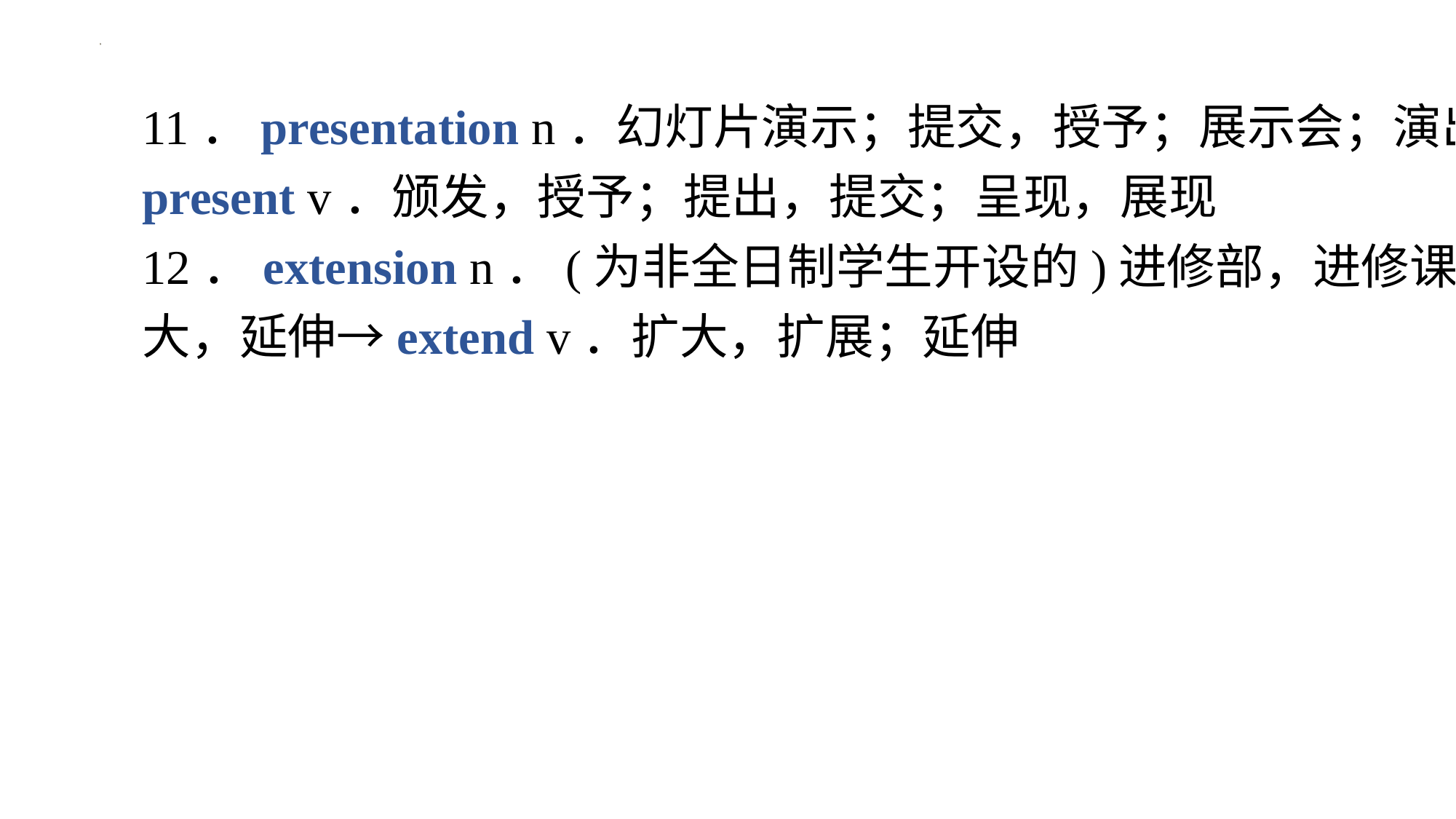

11．presentation n．幻灯片演示；提交，授予；展示会；演出→present v．颁发，授予；提出，提交；呈现，展现
12．extension n．(为非全日制学生开设的)进修部，进修课；扩大，延伸→extend v．扩大，扩展；延伸